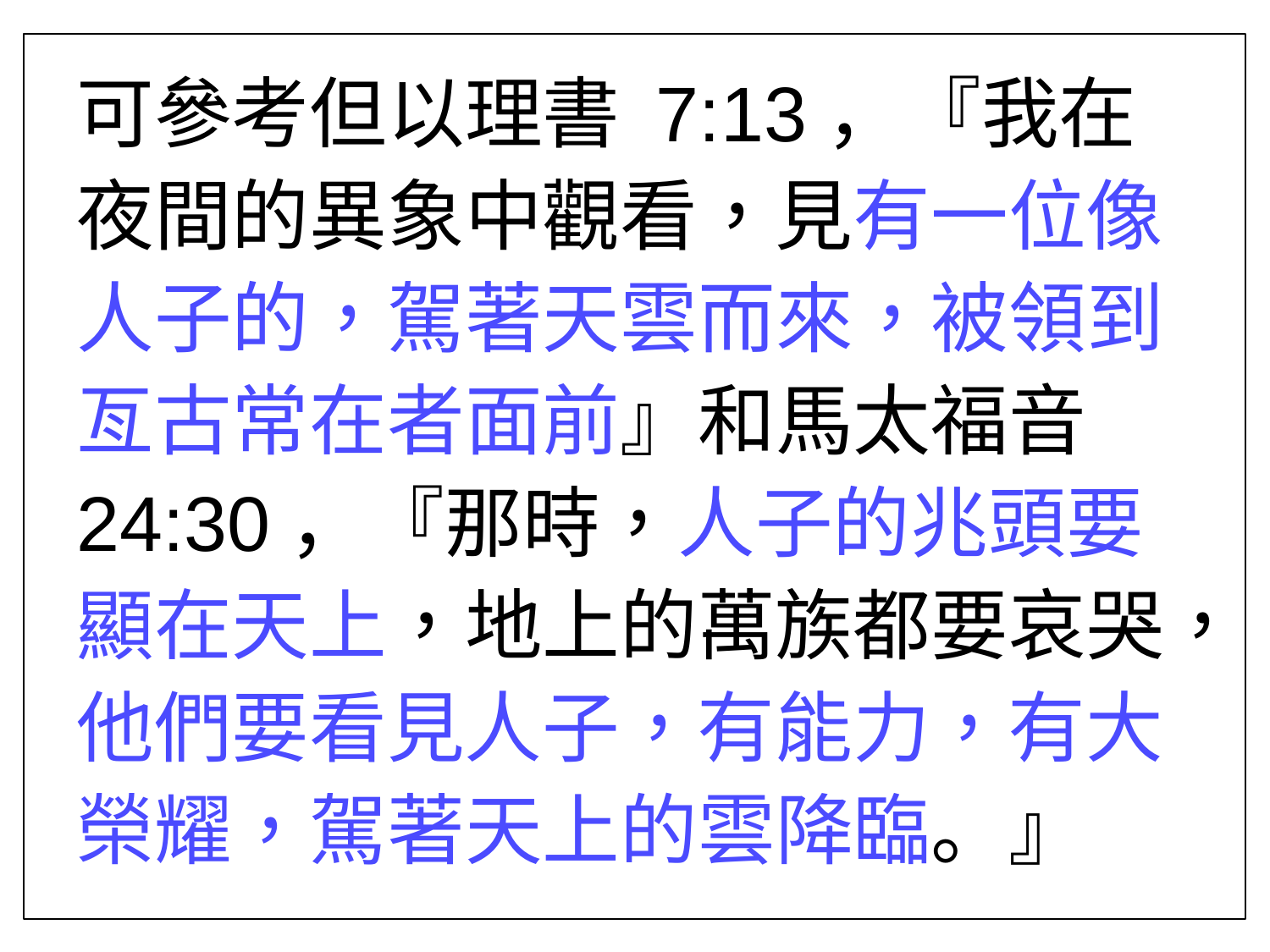

可參考但以理書 7:13，『我在夜間的異象中觀看，見有一位像人子的，駕著天雲而來，被領到亙古常在者面前』和馬太福音 24:30，『那時，人子的兆頭要顯在天上，地上的萬族都要哀哭，他們要看見人子，有能力，有大榮耀，駕著天上的雲降臨。』